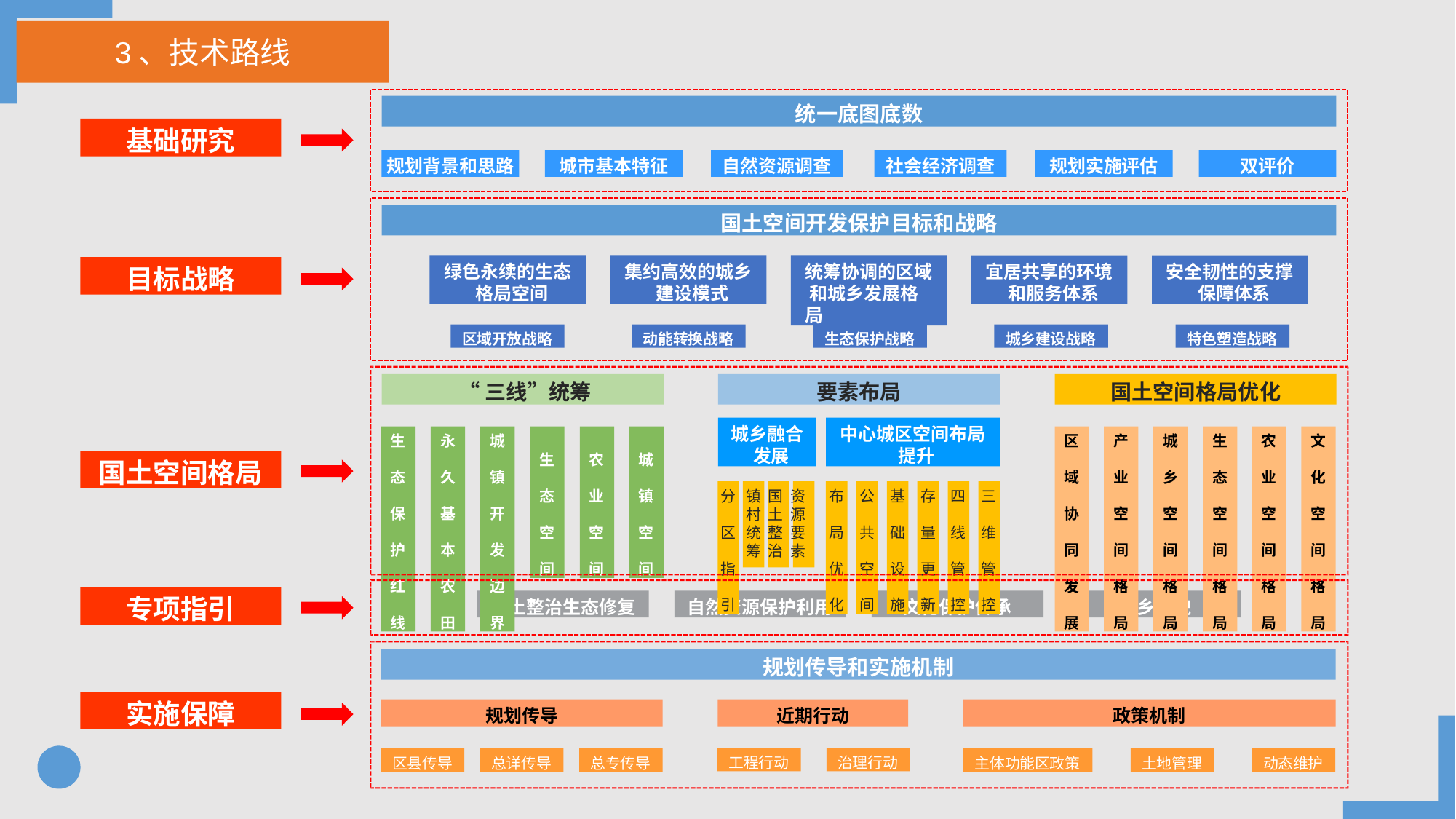

3、技术路线

统一底图底数

基础研究

规划背景和思路
城市基本特征
自然资源调查
社会经济调查
规划实施评估
双评价

国土空间开发保护目标和战略

绿色永续的生态  格局空间
集约高效的城乡  建设模式
统筹协调的区域  和城乡发展格局
宜居共享的环境  和服务体系
安全韧性的支撑  保障体系
目标战略

区域开放战略
动能转换战略
生态保护战略
城乡建设战略
特色塑造战略

“三线”统筹
要素布局
国土空间格局优化
城乡融合  发展
中心城区空间布局  提升
生  态  保  护  红  线
永  久  基  本  农  田
城  镇  开  发  边  界

生  态  空  间

农  业  空  间

城  镇  空  间
区  域  协  同  发  展
产  业  空  间  格  局
城  乡  空  间  格  局
生  态  空  间  格  局
农  业  空  间  格  局
文  化  空  间  格  局
国土空间格局

分  区  指  引

布  局  优  化
公  共  空  间
基  础  设  施
存  量  更  新
四  线  管  控
三  维  管  控
镇  国  资
村  土  源
统  整  要
筹  治  素

专项指引
国土整治生态修复
自然资源保护利用
文化保护传承
城乡风貌

规划传导和实施机制
实施保障
规划传导
近期行动
政策机制

工程行动
治理行动
区县传导
总详传导
总专传导
主体功能区政策
土地管理
动态维护